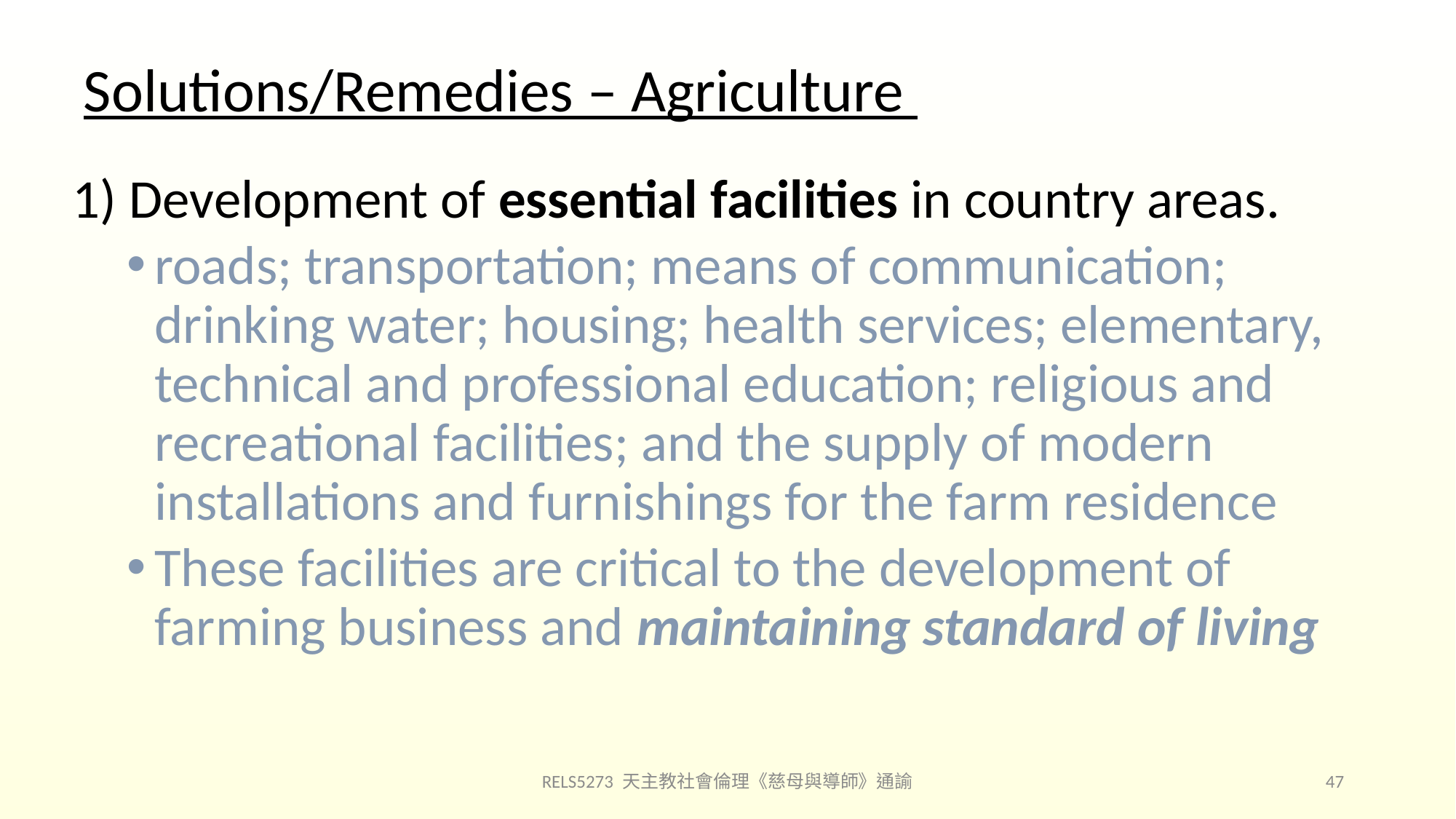

# Solutions/Remedies – Agriculture
1) Development of essential facilities in country areas.
roads; transportation; means of communication; drinking water; housing; health services; elementary, technical and professional education; religious and recreational facilities; and the supply of modern installations and furnishings for the farm residence
These facilities are critical to the development of farming business and maintaining standard of living

RELS5273 天主教社會倫理《慈母與導師》通諭
47